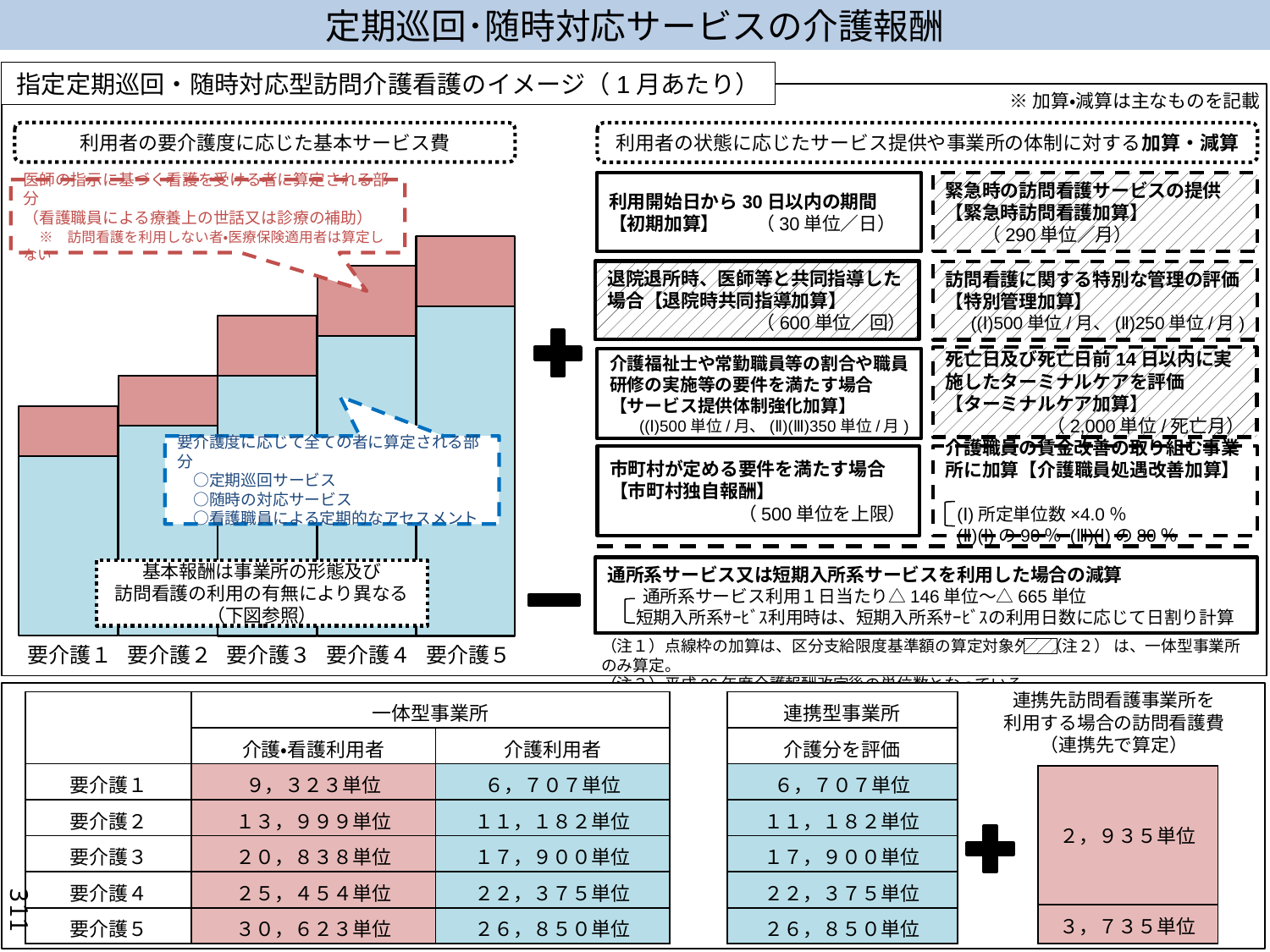

定期巡回･随時対応サービスの介護報酬
指定定期巡回・随時対応型訪問介護看護のイメージ（1月あたり）
※加算・減算は主なものを記載

利用者の要介護度に応じた基本サービス費
利用者の状態に応じたサービス提供や事業所の体制に対する加算・減算
緊急時の訪問看護サービスの提供【緊急時訪問看護加算】　　　　　　　（290単位／月）
利用開始日から30日以内の期間【初期加算】　　（30単位／日）
医師の指示に基づく看護を受ける者に算定される部分
（看護職員による療養上の世話又は診療の補助）
　※　訪問看護を利用しない者・医療保険適用者は算定しない

退院退所時、医師等と共同指導した場合【退院時共同指導加算】
（600単位／回）
訪問看護に関する特別な管理の評価【特別管理加算】
((Ⅰ)500単位/月、(Ⅱ)250単位/月)

死亡日及び死亡日前14日以内に実施したターミナルケアを評価
【ターミナルケア加算】
（2,000単位/死亡月）
介護福祉士や常勤職員等の割合や職員研修の実施等の要件を満たす場合【サービス提供体制強化加算】
((Ⅰ)500単位/月、(Ⅱ)(Ⅲ)350単位/月)

要介護度に応じて全ての者に算定される部分
　○定期巡回サービス
　○随時の対応サービス
　○看護職員による定期的なアセスメント
市町村が定める要件を満たす場合【市町村独自報酬】
（500単位を上限）
介護職員の賃金改善の取り組む事業所に加算【介護職員処遇改善加算】
(Ⅰ)所定単位数×4.0％
(Ⅱ)(Ⅰ)の90％ (Ⅲ)(Ⅰ)の80％

通所系サービス又は短期入所系サービスを利用した場合の減算
　　通所系サービス利用１日当たり△146単位～△665単位
      短期入所系ｻｰﾋﾞｽ利用時は、短期入所系ｻｰﾋﾞｽの利用日数に応じて日割り計算
基本報酬は事業所の形態及び
訪問看護の利用の有無により異なる
（下図参照）

（注１）点線枠の加算は、区分支給限度基準額の算定対象外　（注２） は、一体型事業所のみ算定。
（注３）平成26年度介護報酬改定後の単位数となっている。
要介護１
要介護２
要介護３
要介護４
要介護５

連携先訪問看護事業所を
利用する場合の訪問看護費
（連携先で算定）
|  | 一体型事業所 |  |
| --- | --- | --- |
|  | 介護・看護利用者 | 介護利用者 |
| 要介護１ | ９，３２３単位 | ６，７０７単位 |
| 要介護２ | １３，９９９単位 | １１，１８２単位 |
| 要介護３ | ２０，８３８単位 | １７，９００単位 |
| 要介護４ | ２５，４５４単位 | ２２，３７５単位 |
| 要介護５ | ３０，６２３単位 | ２６，８５０単位 |
| 連携型事業所 |
| --- |
| 介護分を評価 |
| ６，７０７単位 |
| １１，１８２単位 |
| １７，９００単位 |
| ２２，３７５単位 |
| ２６，８５０単位 |

| ２，９３５単位 |
| --- |
| ３，７３５単位 |

311